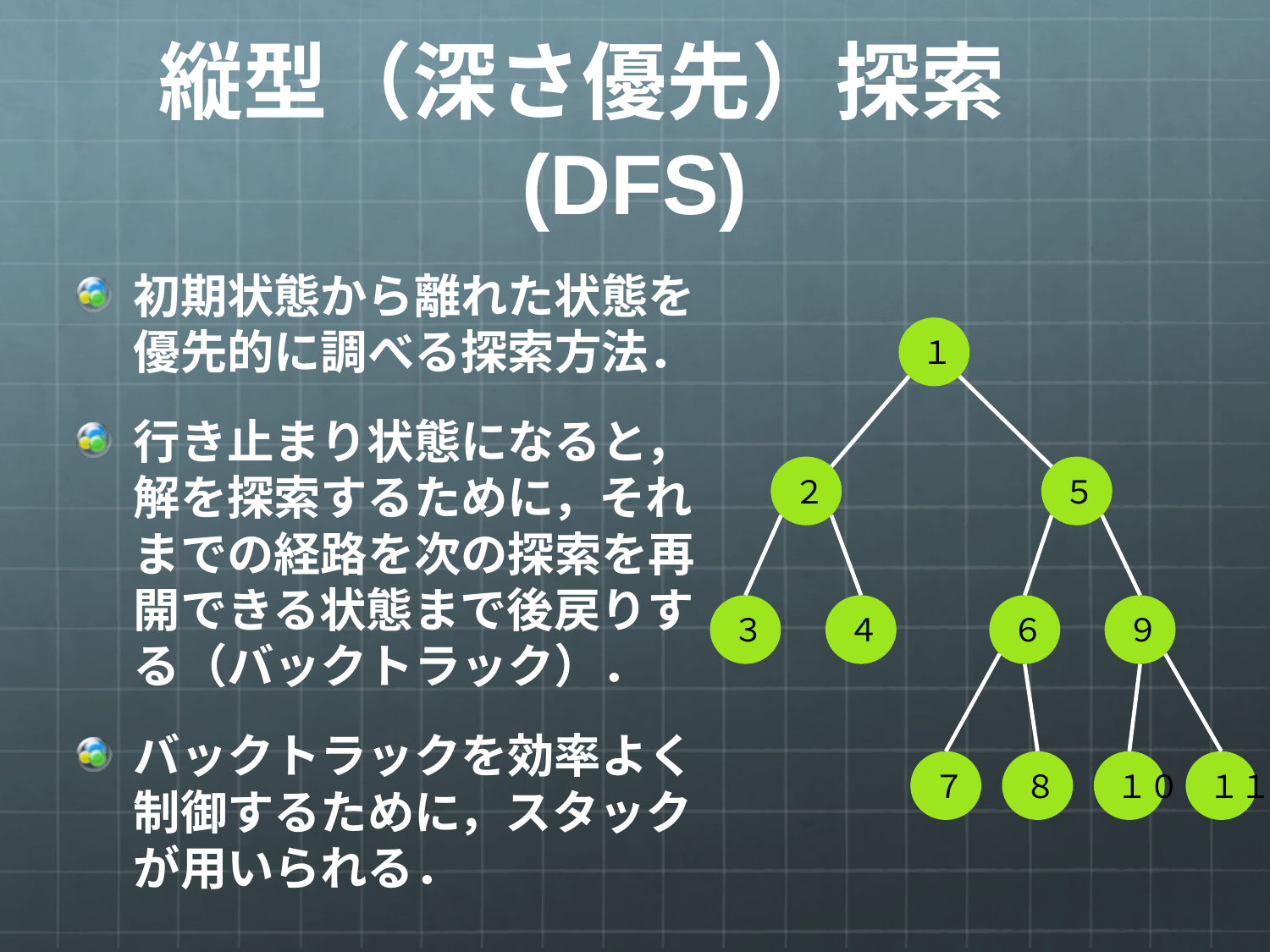

# 縦型（深さ優先）探索　(DFS)
初期状態から離れた状態を優先的に調べる探索方法．
行き止まり状態になると，解を探索するために，それまでの経路を次の探索を再開できる状態まで後戻りする（バックトラック）．
バックトラックを効率よく制御するために，スタックが用いられる．
１
２
５
３
４
６
９
７
８
１０
１１